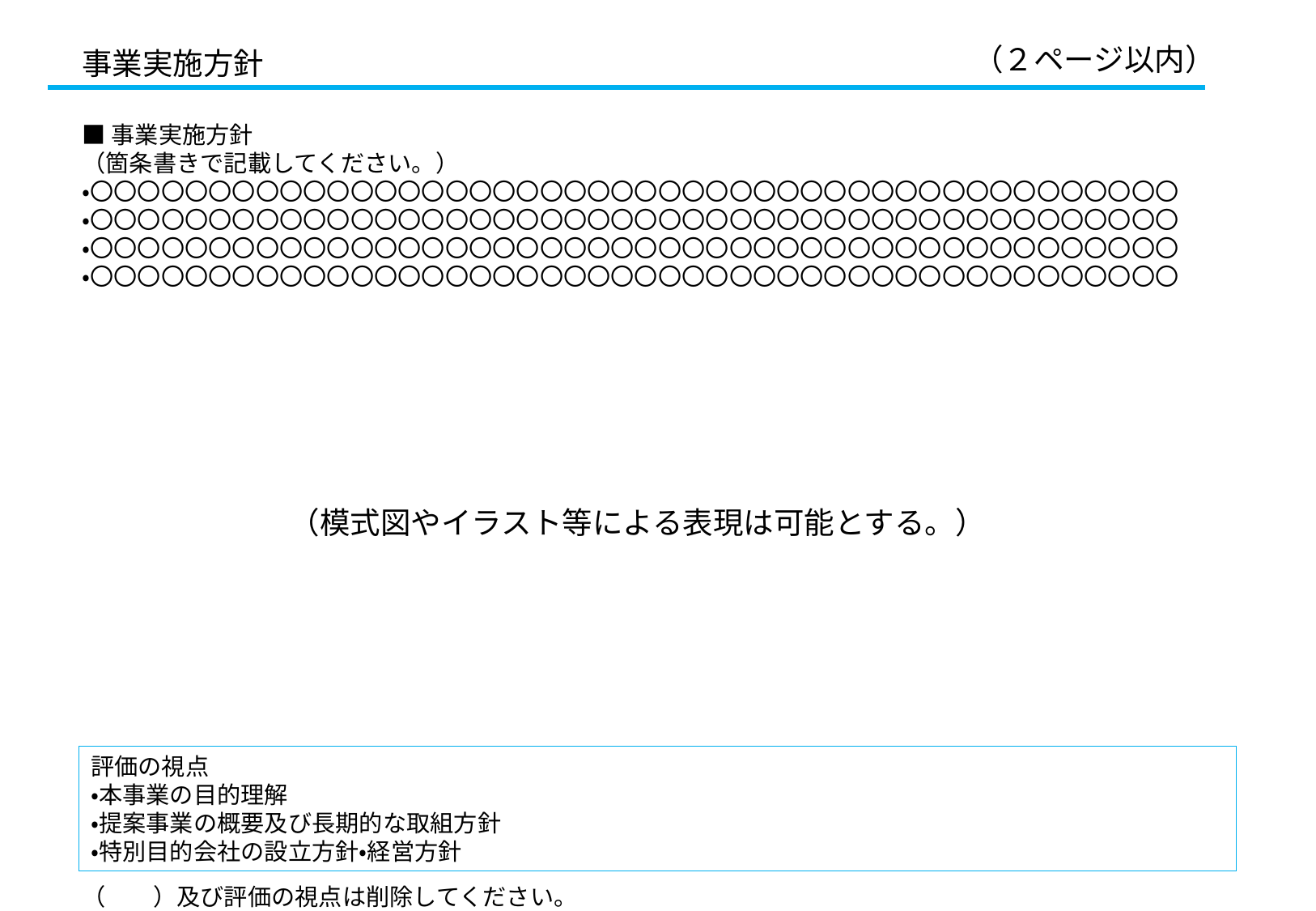

（２ページ以内）
事業実施方針
■事業実施方針
（箇条書きで記載してください。）
・〇〇〇〇〇〇〇〇〇〇〇〇〇〇〇〇〇〇〇〇〇〇〇〇〇〇〇〇〇〇〇〇〇〇〇〇〇〇〇〇〇〇〇〇〇〇
・〇〇〇〇〇〇〇〇〇〇〇〇〇〇〇〇〇〇〇〇〇〇〇〇〇〇〇〇〇〇〇〇〇〇〇〇〇〇〇〇〇〇〇〇〇〇
・〇〇〇〇〇〇〇〇〇〇〇〇〇〇〇〇〇〇〇〇〇〇〇〇〇〇〇〇〇〇〇〇〇〇〇〇〇〇〇〇〇〇〇〇〇〇
・〇〇〇〇〇〇〇〇〇〇〇〇〇〇〇〇〇〇〇〇〇〇〇〇〇〇〇〇〇〇〇〇〇〇〇〇〇〇〇〇〇〇〇〇〇〇
（模式図やイラスト等による表現は可能とする。）
評価の視点
・本事業の目的理解
・提案事業の概要及び長期的な取組方針
・特別目的会社の設立方針・経営方針
（　　）及び評価の視点は削除してください。